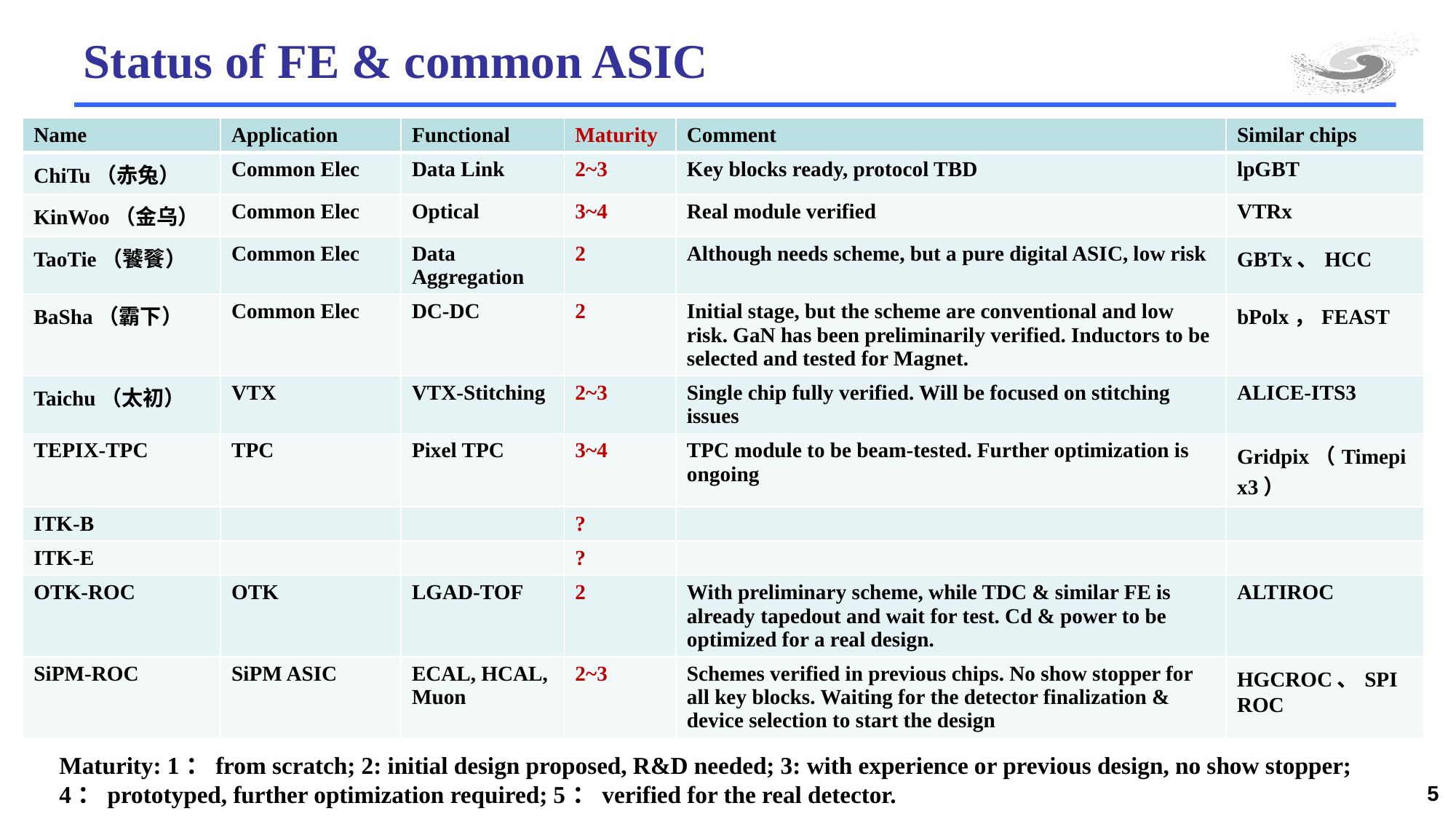

# Status of FE & common ASIC
| Name | Application | Functional | Maturity | Comment | Similar chips |
| --- | --- | --- | --- | --- | --- |
| ChiTu（赤兔） | Common Elec | Data Link | 2~3 | Key blocks ready, protocol TBD | lpGBT |
| KinWoo（金乌） | Common Elec | Optical | 3~4 | Real module verified | VTRx |
| TaoTie（饕餮） | Common Elec | Data Aggregation | 2 | Although needs scheme, but a pure digital ASIC, low risk | GBTx、HCC |
| BaSha（霸下） | Common Elec | DC-DC | 2 | Initial stage, but the scheme are conventional and low risk. GaN has been preliminarily verified. Inductors to be selected and tested for Magnet. | bPolx，FEAST |
| Taichu（太初） | VTX | VTX-Stitching | 2~3 | Single chip fully verified. Will be focused on stitching issues | ALICE-ITS3 |
| TEPIX-TPC | TPC | Pixel TPC | 3~4 | TPC module to be beam-tested. Further optimization is ongoing | Gridpix（Timepix3） |
| ITK-B |  |  | ? |  |  |
| ITK-E |  |  | ? |  |  |
| OTK-ROC | OTK | LGAD-TOF | 2 | With preliminary scheme, while TDC & similar FE is already tapedout and wait for test. Cd & power to be optimized for a real design. | ALTIROC |
| SiPM-ROC | SiPM ASIC | ECAL, HCAL, Muon | 2~3 | Schemes verified in previous chips. No show stopper for all key blocks. Waiting for the detector finalization & device selection to start the design | HGCROC、SPIROC |
Maturity: 1：from scratch; 2: initial design proposed, R&D needed; 3: with experience or previous design, no show stopper; 4：prototyped, further optimization required; 5：verified for the real detector.
5